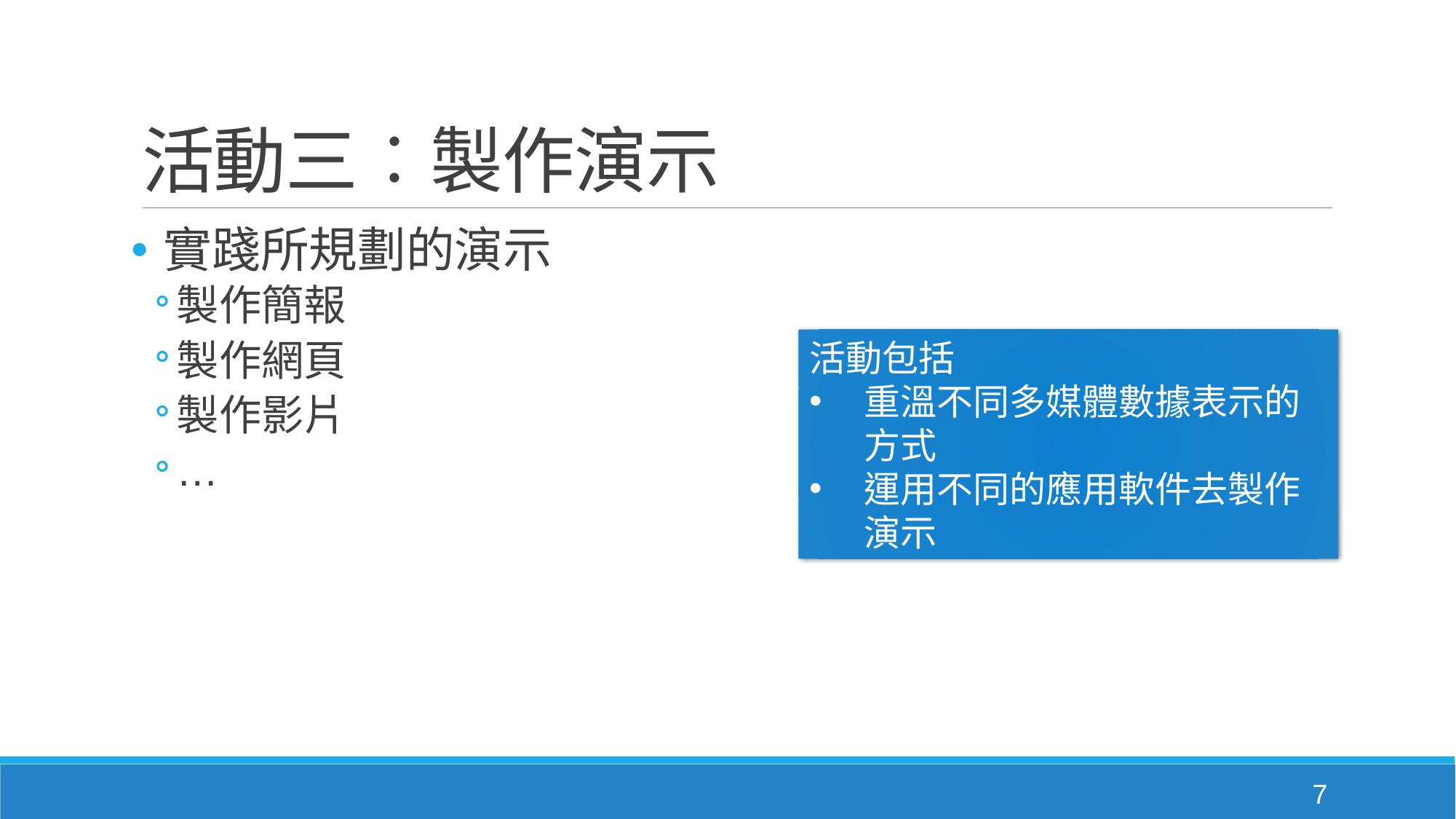

# 活動三︰製作演示
實踐所規劃的演示
製作簡報
製作網頁
製作影片
…

活動包括
重溫不同多媒體數據表示的方式
運用不同的應用軟件去製作演示
7